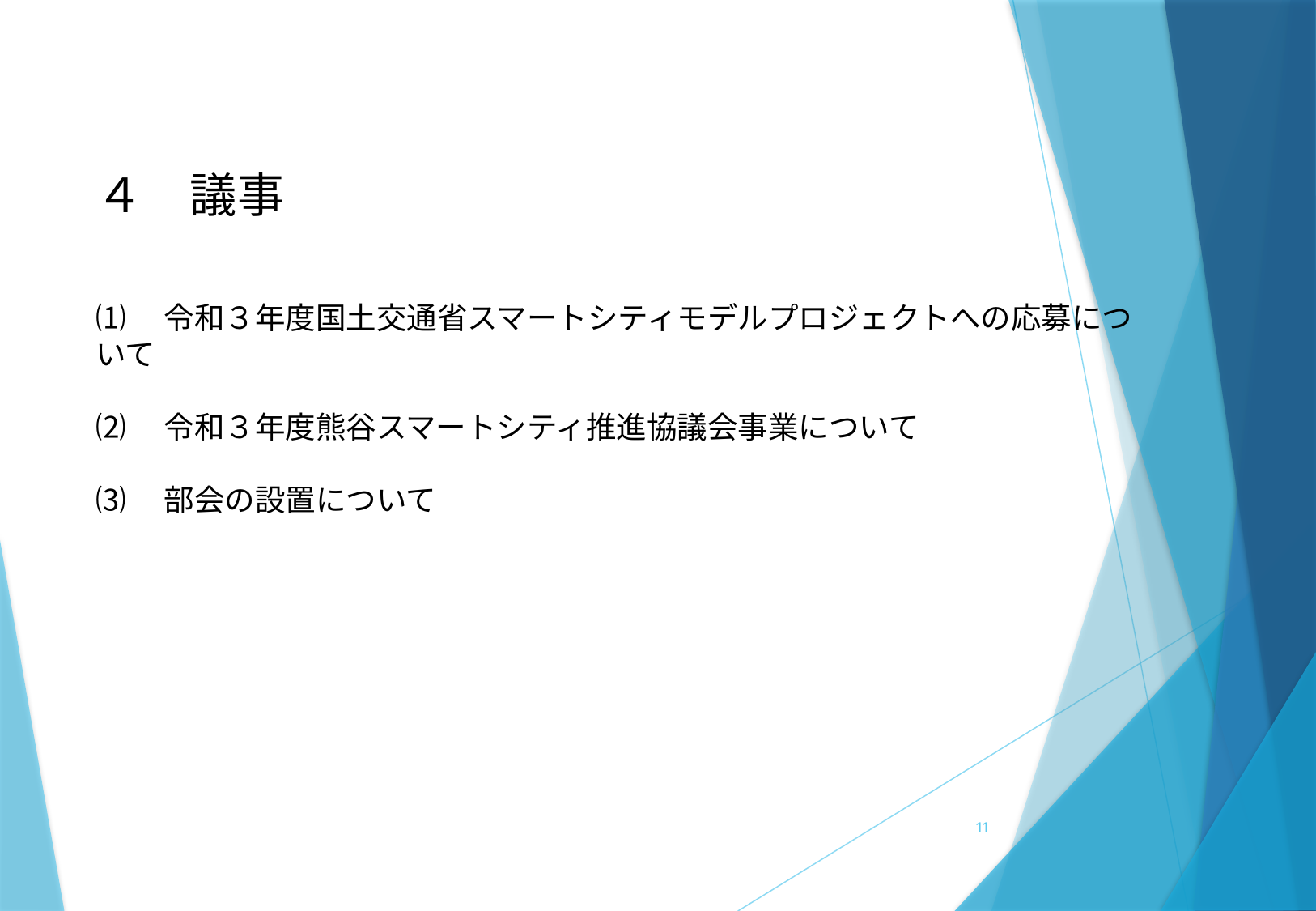

４　議事
⑴　令和３年度国土交通省スマートシティモデルプロジェクトへの応募について

⑵　令和３年度熊谷スマートシティ推進協議会事業について

⑶　部会の設置について

11